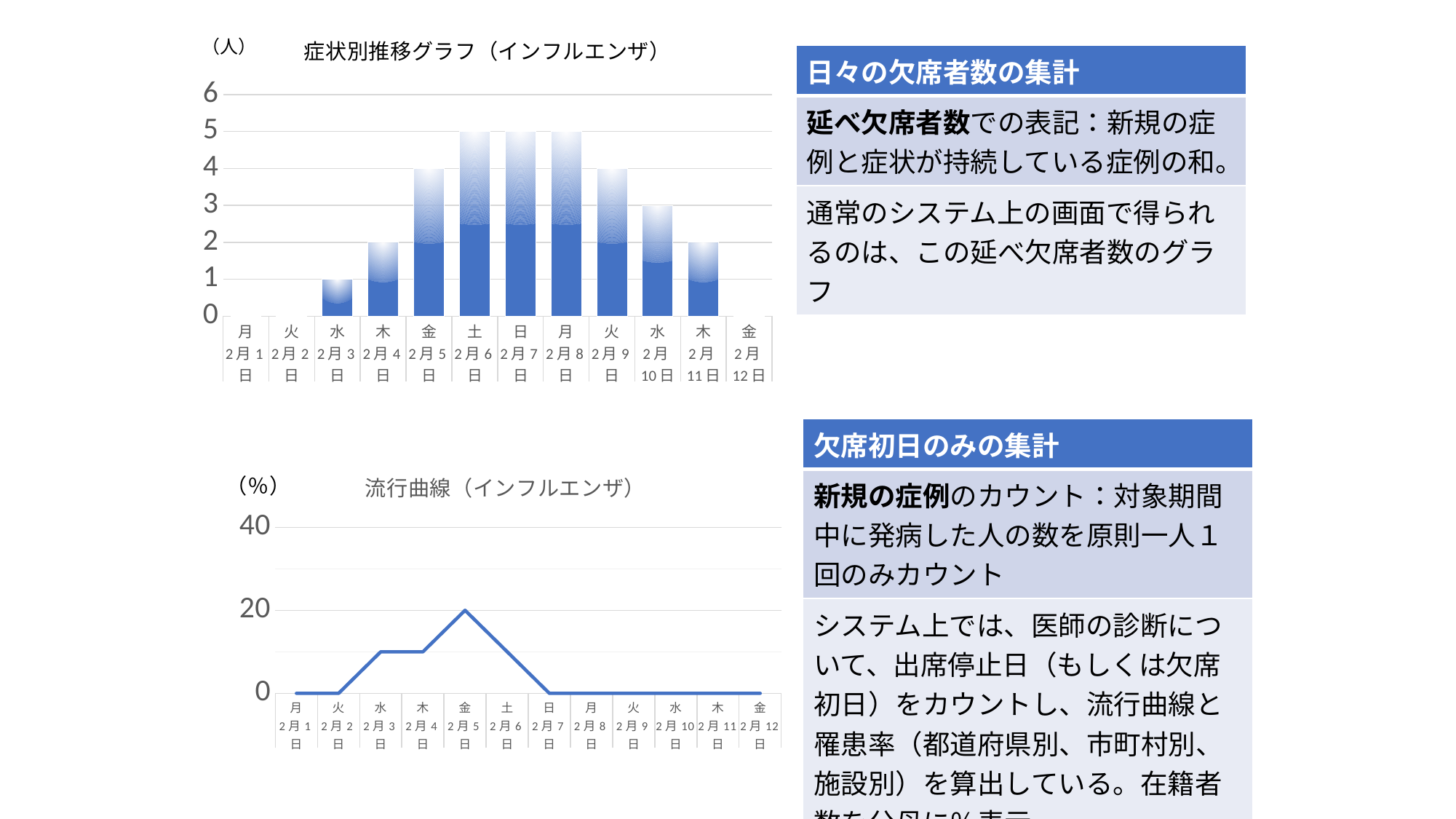

### Chart: 症状別推移グラフ（インフルエンザ）

| Category | 発熱での欠席者数 |
|---|---|
| 月 | 0.0 |
| 火 | 0.0 |
| 水 | 1.0 |
| 木 | 2.0 |
| 金 | 4.0 |
| 土 | 5.0 |
| 日 | 5.0 |
| 月 | 5.0 |
| 火 | 4.0 |
| 水 | 3.0 |
| 木 | 2.0 |
| 金 | 0.0 |
| 日々の欠席者数の集計 |
| --- |
| 延べ欠席者数での表記：新規の症例と症状が持続している症例の和。 |
| 通常のシステム上の画面で得られるのは、この延べ欠席者数のグラフ |
| 欠席初日のみの集計 |
| --- |
| 新規の症例のカウント：対象期間中に発病した人の数を原則一人１回のみカウント |
| システム上では、医師の診断について、出席停止日（もしくは欠席初日）をカウントし、流行曲線と罹患率（都道府県別、市町村別、施設別）を算出している。在籍者数を分母に％表示。 |

### Chart: 流行曲線（インフルエンザ）

| Category | 欠席者の発熱出現日 |
|---|---|
| 月 | 0.0 |
| 火 | 0.0 |
| 水 | 10.0 |
| 木 | 10.0 |
| 金 | 20.0 |
| 土 | 10.0 |
| 日 | 0.0 |
| 月 | 0.0 |
| 火 | 0.0 |
| 水 | 0.0 |
| 木 | 0.0 |
| 金 | 0.0 |